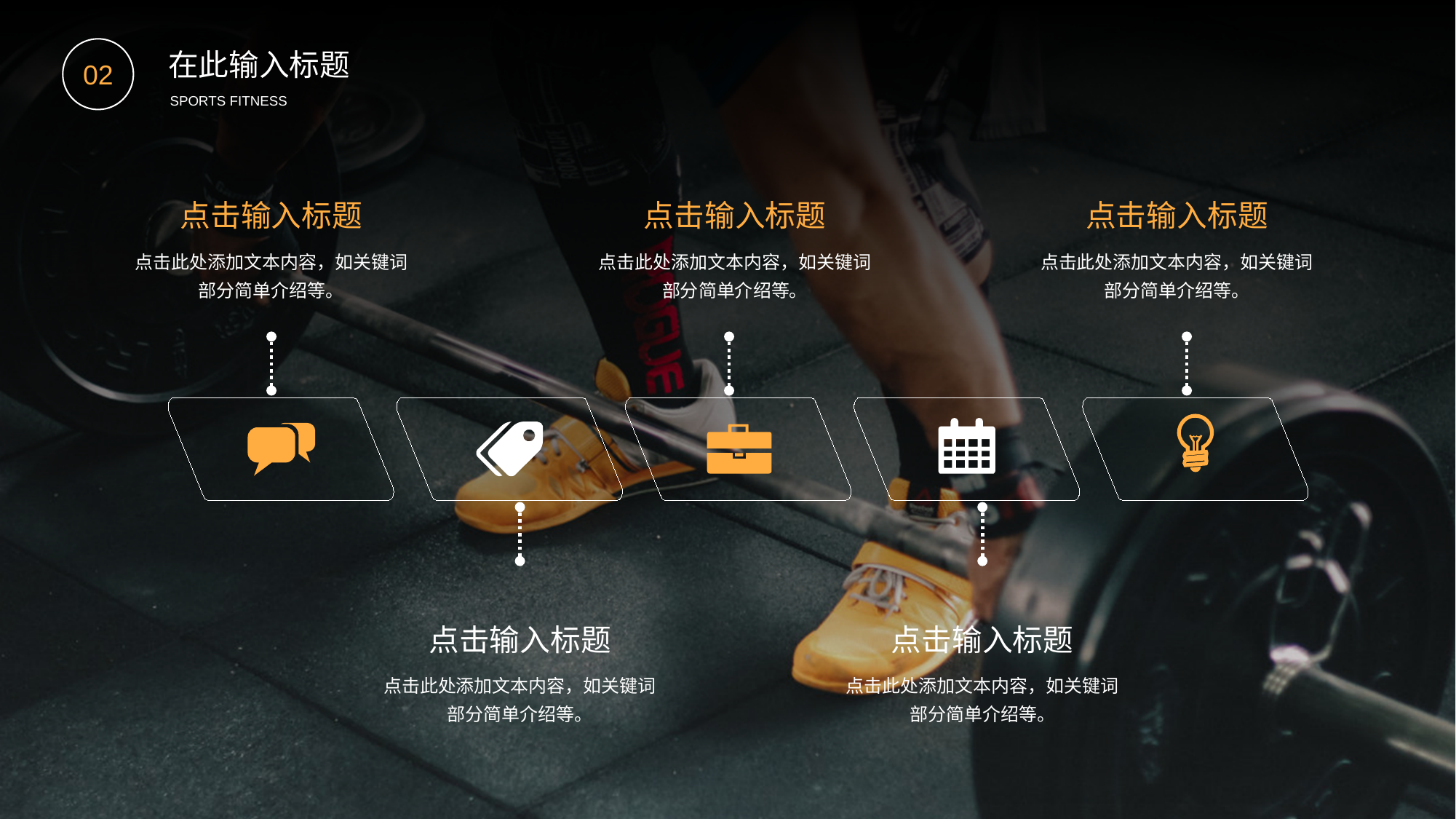

在此输入标题
02
SPORTS FITNESS
点击输入标题
点击此处添加文本内容，如关键词
部分简单介绍等。
点击输入标题
点击此处添加文本内容，如关键词
部分简单介绍等。
点击输入标题
点击此处添加文本内容，如关键词
部分简单介绍等。

点击输入标题
点击此处添加文本内容，如关键词
部分简单介绍等。
点击输入标题
点击此处添加文本内容，如关键词
部分简单介绍等。